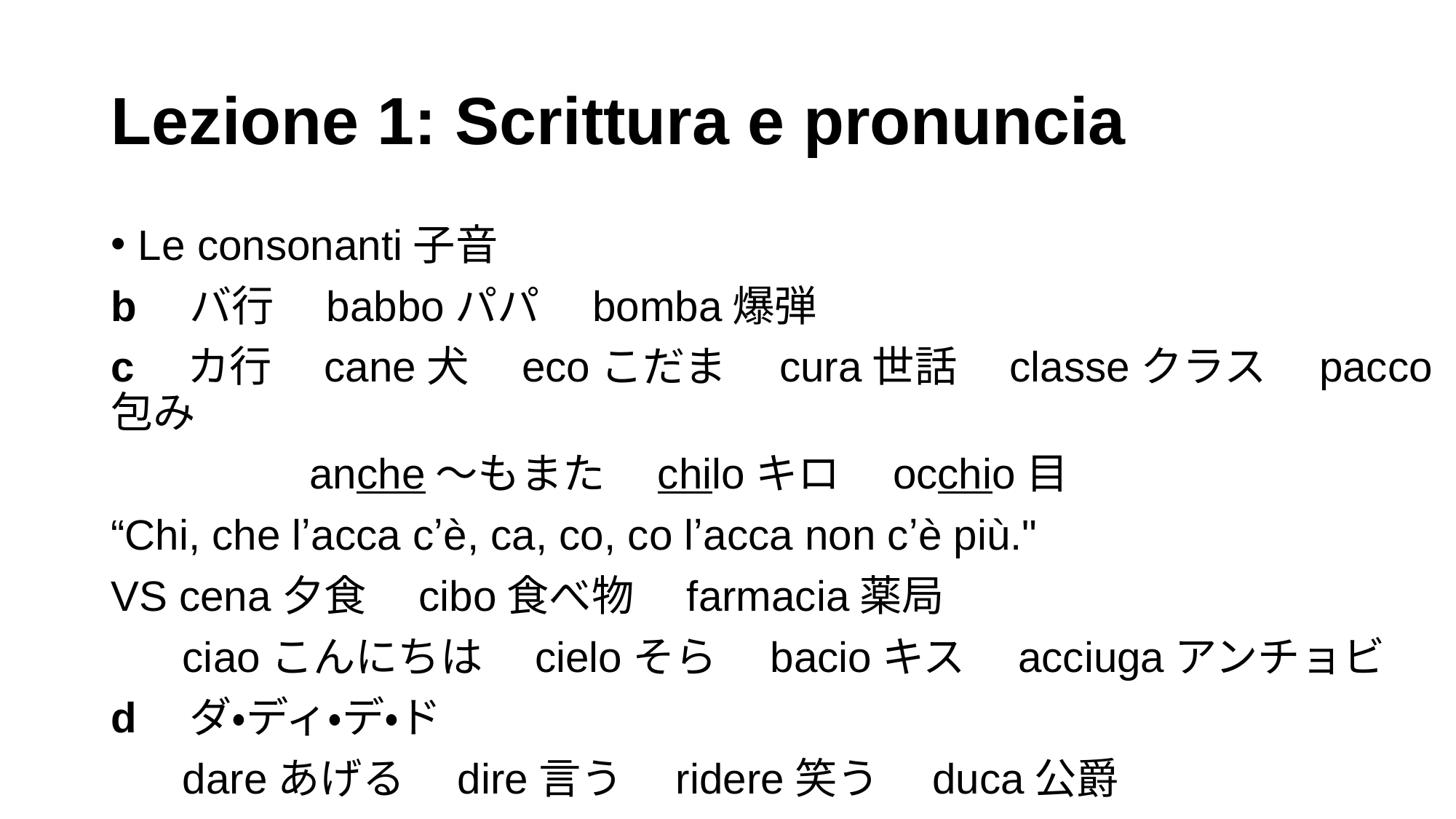

# Lezione 1: Scrittura e pronuncia
Le consonanti子音
b　バ行　babboパパ　bomba爆弾
c　カ行　cane犬　ecoこだま　cura世話　classeクラス　pacco包み
　  　　　anche〜もまた　chiloキロ　occhio目
“Chi, che lʼacca cʼè, ca, co, co lʼacca non cʼè più."
VS cena夕食　cibo食べ物　farmacia薬局
　  ciaoこんにちは　cieloそら　bacioキス　acciugaアンチョビ
d　ダ・ディ・デ・ド
　  dareあげる　dire言う　ridere笑う　duca公爵